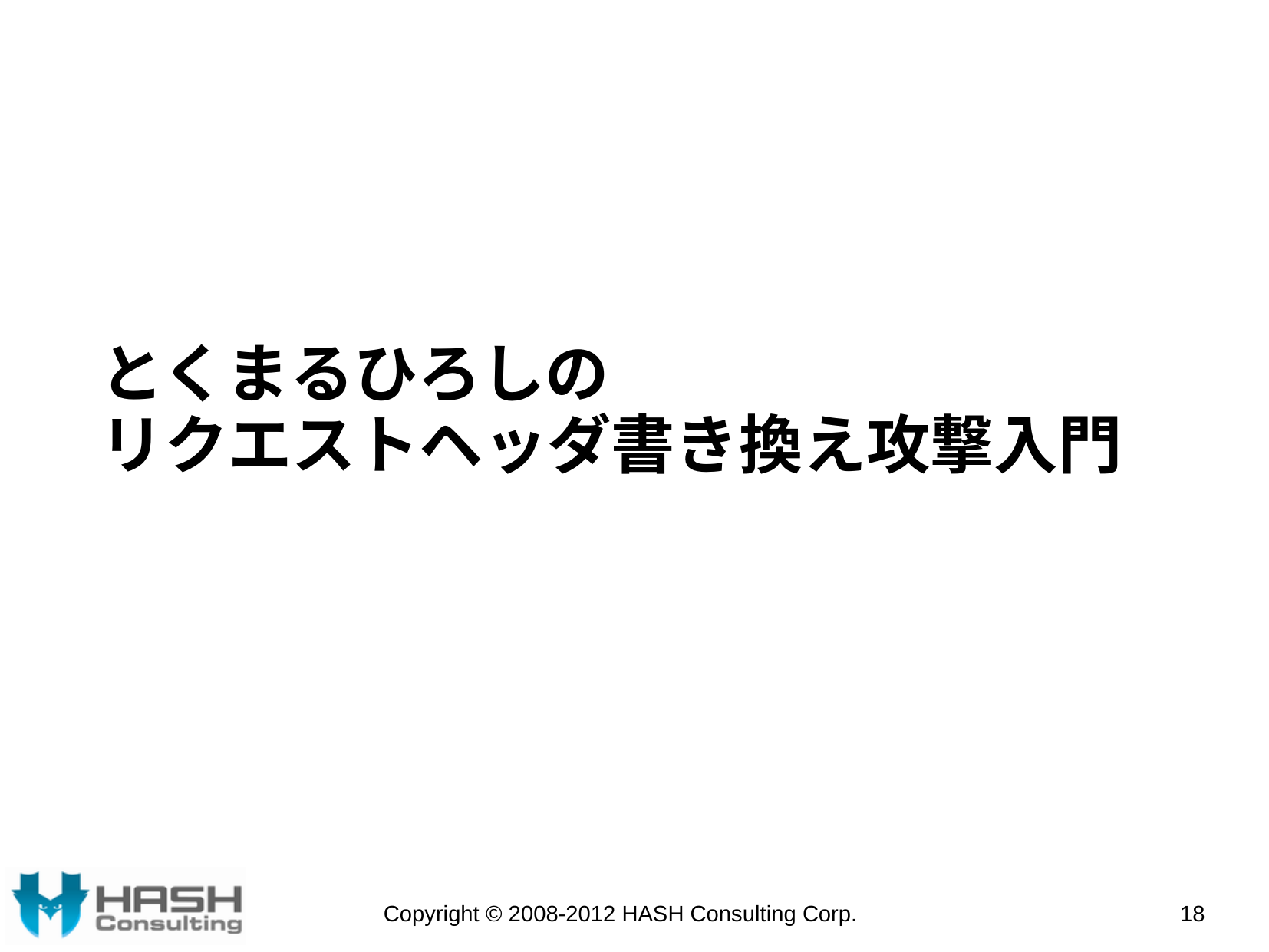

# とくまるひろしの リクエストヘッダ書き換え攻撃入門
Copyright © 2008-2012 HASH Consulting Corp.
18